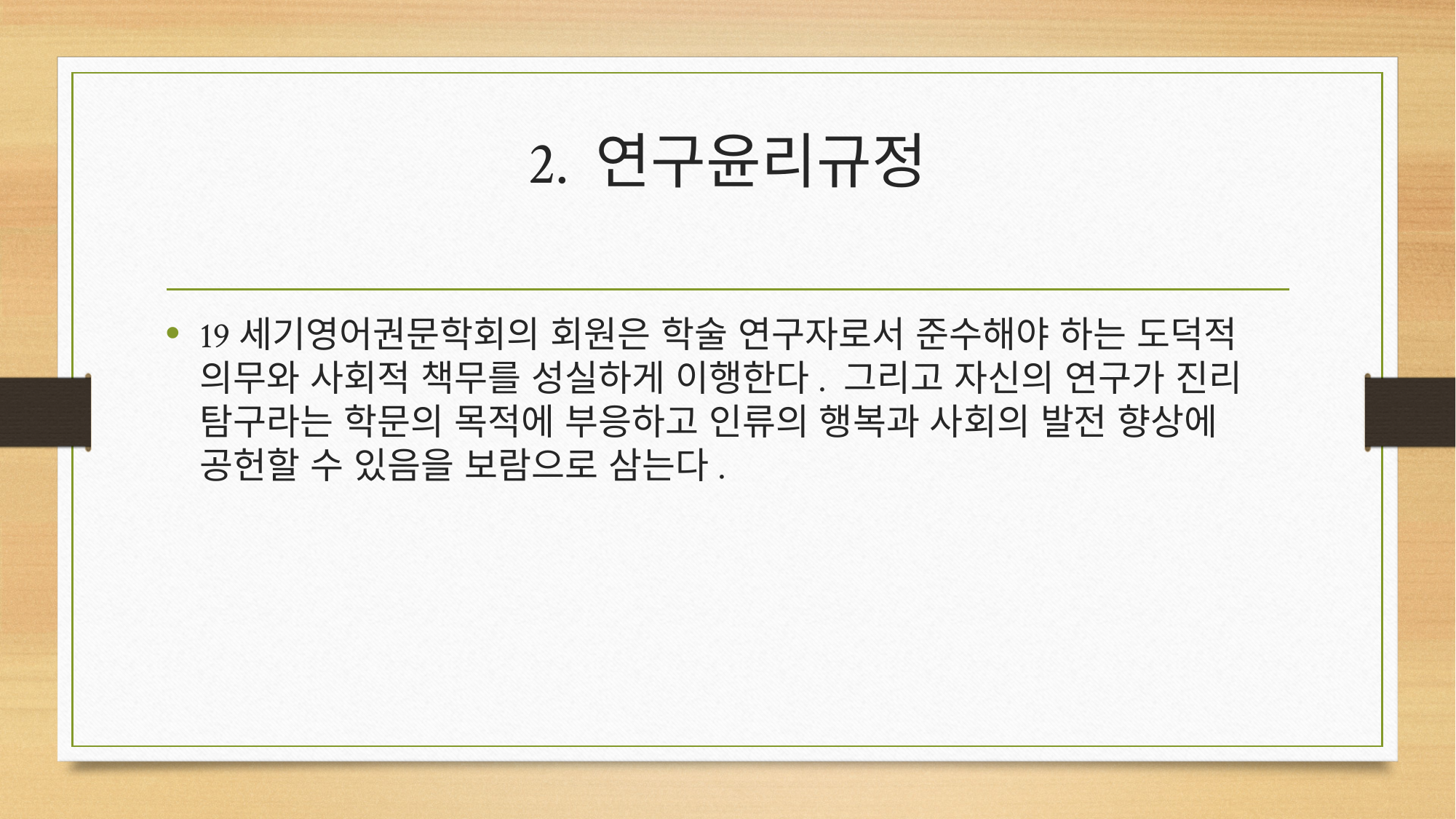

# 2. 연구윤리규정
19세기영어권문학회의 회원은 학술 연구자로서 준수해야 하는 도덕적 의무와 사회적 책무를 성실하게 이행한다. 그리고 자신의 연구가 진리 탐구라는 학문의 목적에 부응하고 인류의 행복과 사회의 발전 향상에 공헌할 수 있음을 보람으로 삼는다.